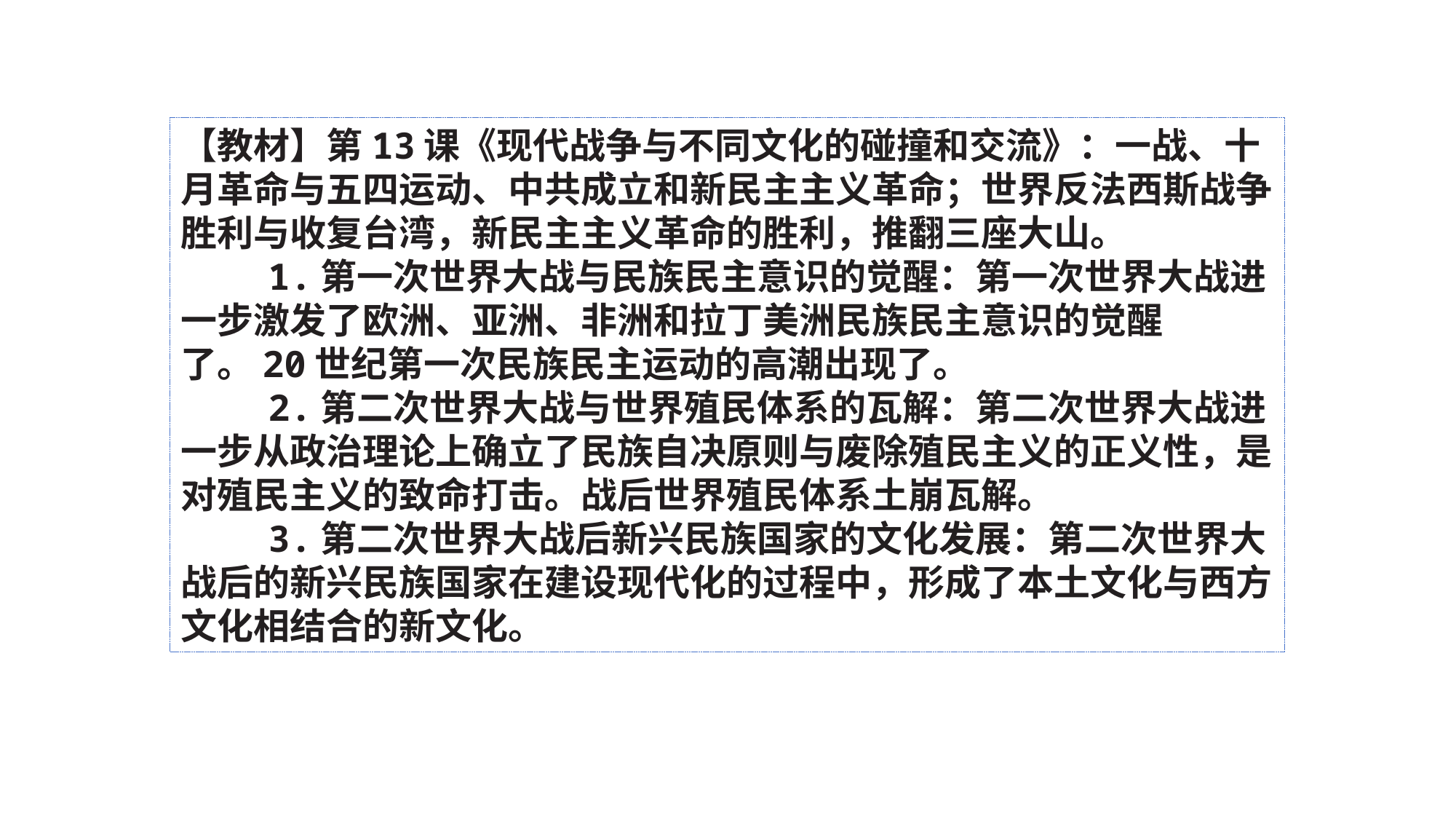

【教材】第13课《现代战争与不同文化的碰撞和交流》：一战、十月革命与五四运动、中共成立和新民主主义革命；世界反法西斯战争胜利与收复台湾，新民主主义革命的胜利，推翻三座大山。
    1.第一次世界大战与民族民主意识的觉醒：第一次世界大战进一步激发了欧洲、亚洲、非洲和拉丁美洲民族民主意识的觉醒了。20世纪第一次民族民主运动的高潮出现了。
    2.第二次世界大战与世界殖民体系的瓦解：第二次世界大战进一步从政治理论上确立了民族自决原则与废除殖民主义的正义性，是对殖民主义的致命打击。战后世界殖民体系土崩瓦解。
    3.第二次世界大战后新兴民族国家的文化发展：第二次世界大战后的新兴民族国家在建设现代化的过程中，形成了本土文化与西方文化相结合的新文化。